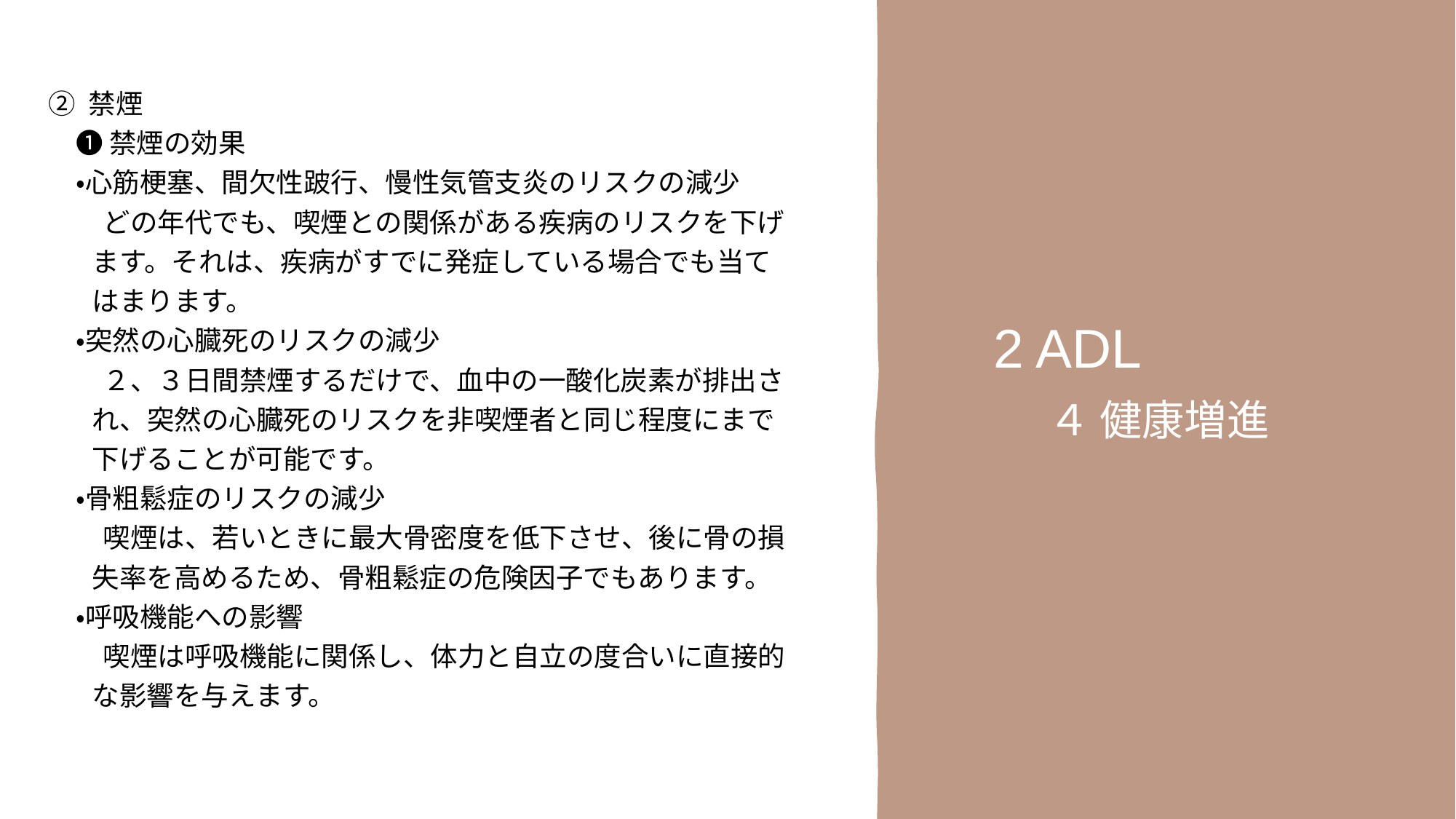

② 禁煙
　❶ 禁煙の効果
　・心筋梗塞、間欠性跛行、慢性気管支炎のリスクの減少
　　どの年代でも、喫煙との関係がある疾病のリスクを下げ
      ます。それは、疾病がすでに発症している場合でも当て
      はまります。
　・突然の心臓死のリスクの減少
　　２、３日間禁煙するだけで、血中の一酸化炭素が排出さ
      れ、突然の心臓死のリスクを非喫煙者と同じ程度にまで
      下げることが可能です。
　・骨粗鬆症のリスクの減少
　　喫煙は、若いときに最大骨密度を低下させ、後に骨の損
      失率を高めるため、骨粗鬆症の危険因子でもあります。
　・呼吸機能への影響
　　喫煙は呼吸機能に関係し、体力と自立の度合いに直接的
      な影響を与えます。

2 ADL
　４ 健康増進